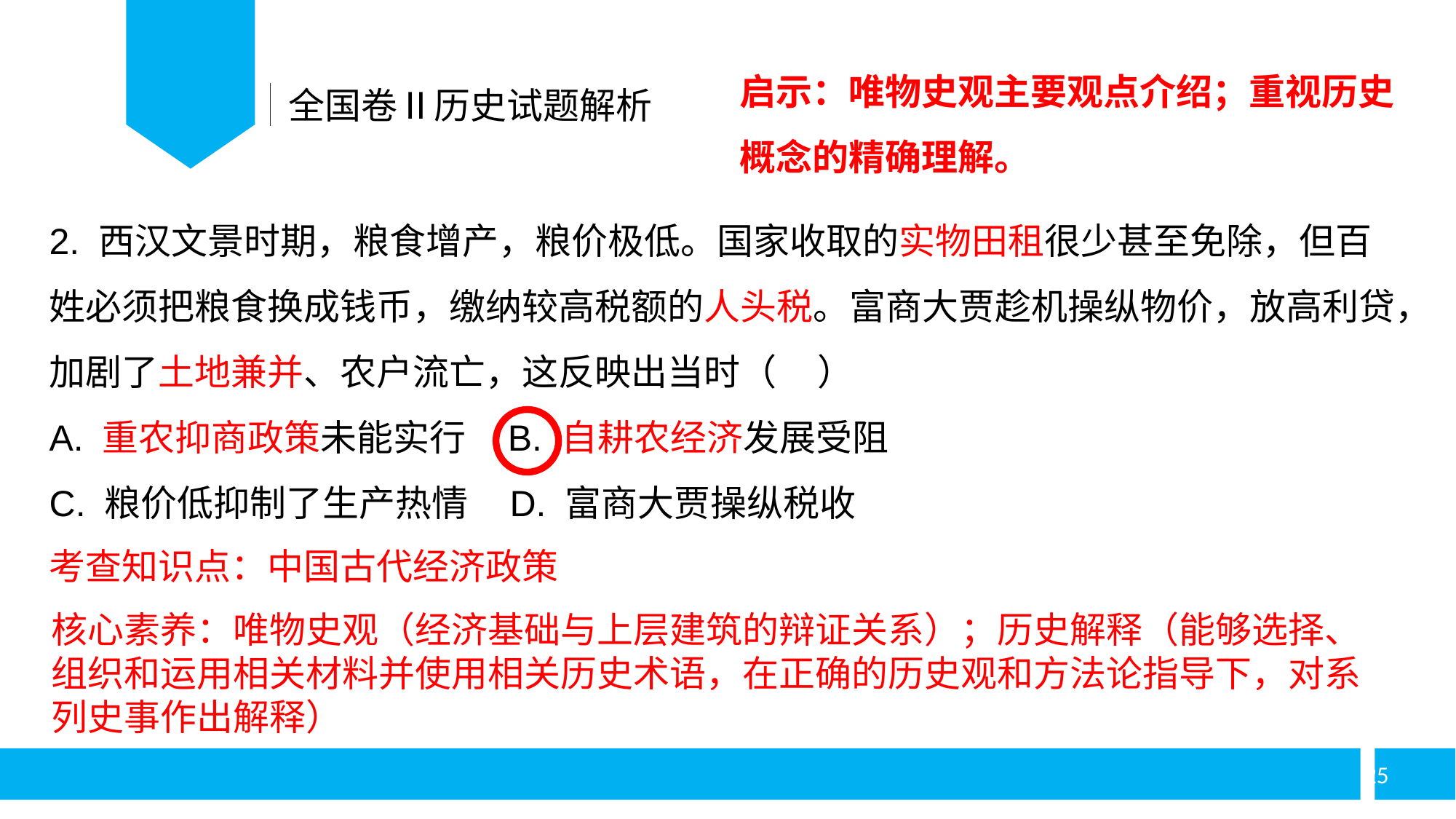

启示：唯物史观主要观点介绍；重视历史概念的精确理解。
全国卷Ⅱ历史试题解析
2. 西汉文景时期，粮食增产，粮价极低。国家收取的实物田租很少甚至免除，但百姓必须把粮食换成钱币，缴纳较高税额的人头税。富商大贾趁机操纵物价，放高利贷，加剧了土地兼并、农户流亡，这反映出当时（     ）
A. 重农抑商政策未能实行    B. 自耕农经济发展受阻
C. 粮价低抑制了生产热情    D. 富商大贾操纵税收

考查知识点：中国古代经济政策
核心素养：唯物史观（经济基础与上层建筑的辩证关系）；历史解释（能够选择、组织和运用相关材料并使用相关历史术语，在正确的历史观和方法论指导下，对系列史事作出解释）